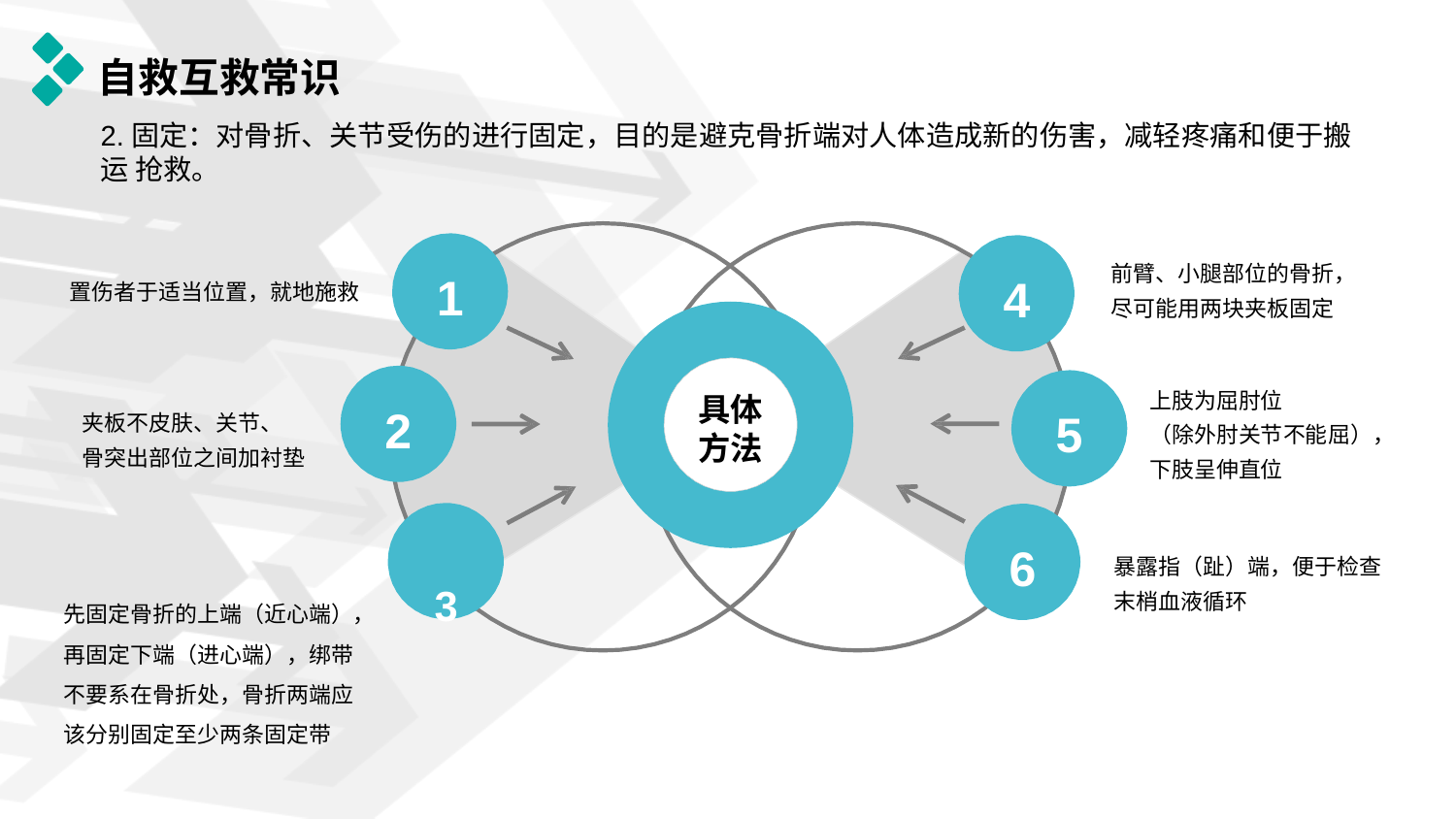

# 自救互救常识

2.固定：对骨折、关节受伤的进行固定，目的是避克骨折端对人体造成新的伤害，减轻疼痛和便于搬运 抢救。

前臂、小腿部位的骨折， 尽可能用两块夹板固定
1
4
置伤者于适当位置，就地施救

上肢为屈肘位
（除外肘关节不能屈）， 下肢呈伸直位
具体
方法
2
夹板不皮肤、关节、 骨突出部位之间加衬垫
5

先固定骨折的上端（近心端）， 	3 再固定下端（进心端），绑带
不要系在骨折处，骨折两端应 该分别固定至少两条固定带
6
暴露指（趾）端，便于检查 末梢血液循环